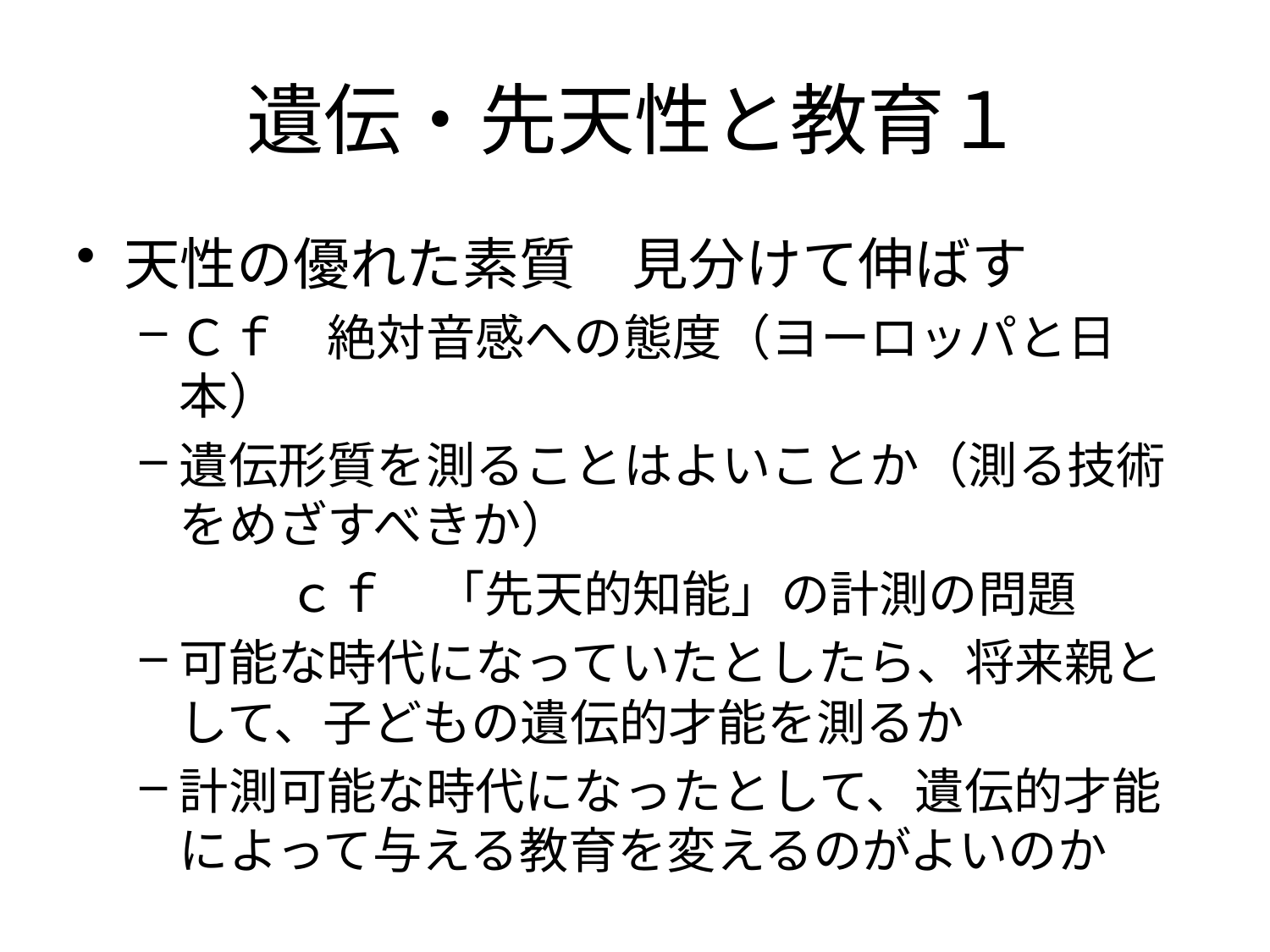

# 遺伝・先天性と教育１
天性の優れた素質　見分けて伸ばす
Ｃｆ　絶対音感への態度（ヨーロッパと日本）
遺伝形質を測ることはよいことか（測る技術をめざすべきか）
　　　ｃｆ　「先天的知能」の計測の問題
可能な時代になっていたとしたら、将来親として、子どもの遺伝的才能を測るか
計測可能な時代になったとして、遺伝的才能によって与える教育を変えるのがよいのか